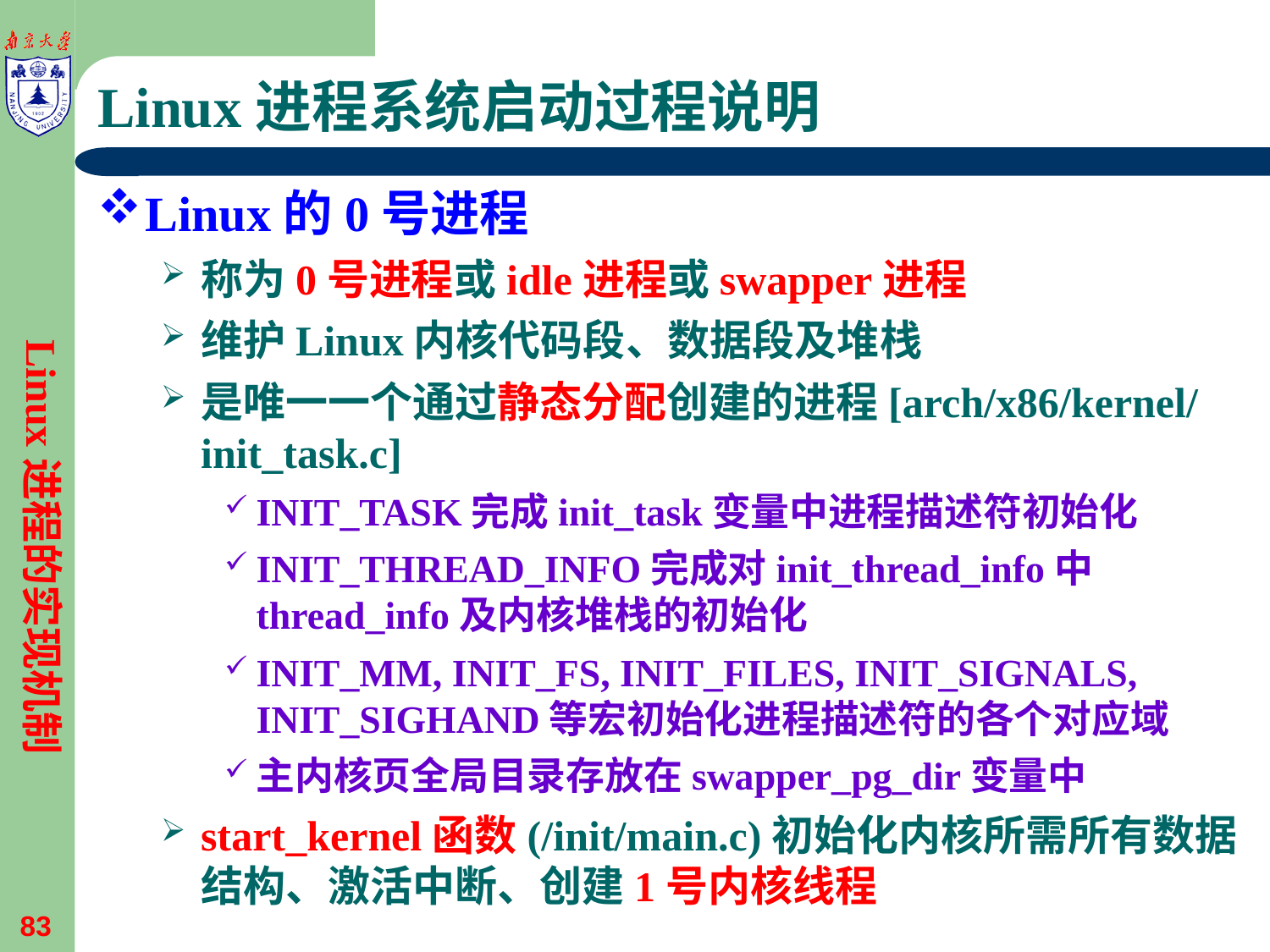

# Linux进程系统启动过程说明
Linux的0号进程
称为0号进程或idle进程或swapper进程
维护Linux内核代码段、数据段及堆栈
是唯一一个通过静态分配创建的进程[arch/x86/kernel/init_task.c]
INIT_TASK完成init_task变量中进程描述符初始化
INIT_THREAD_INFO完成对init_thread_info中thread_info及内核堆栈的初始化
INIT_MM, INIT_FS, INIT_FILES, INIT_SIGNALS, INIT_SIGHAND等宏初始化进程描述符的各个对应域
主内核页全局目录存放在swapper_pg_dir变量中
start_kernel函数(/init/main.c)初始化内核所需所有数据结构、激活中断、创建1号内核线程
Linux进程的实现机制
83